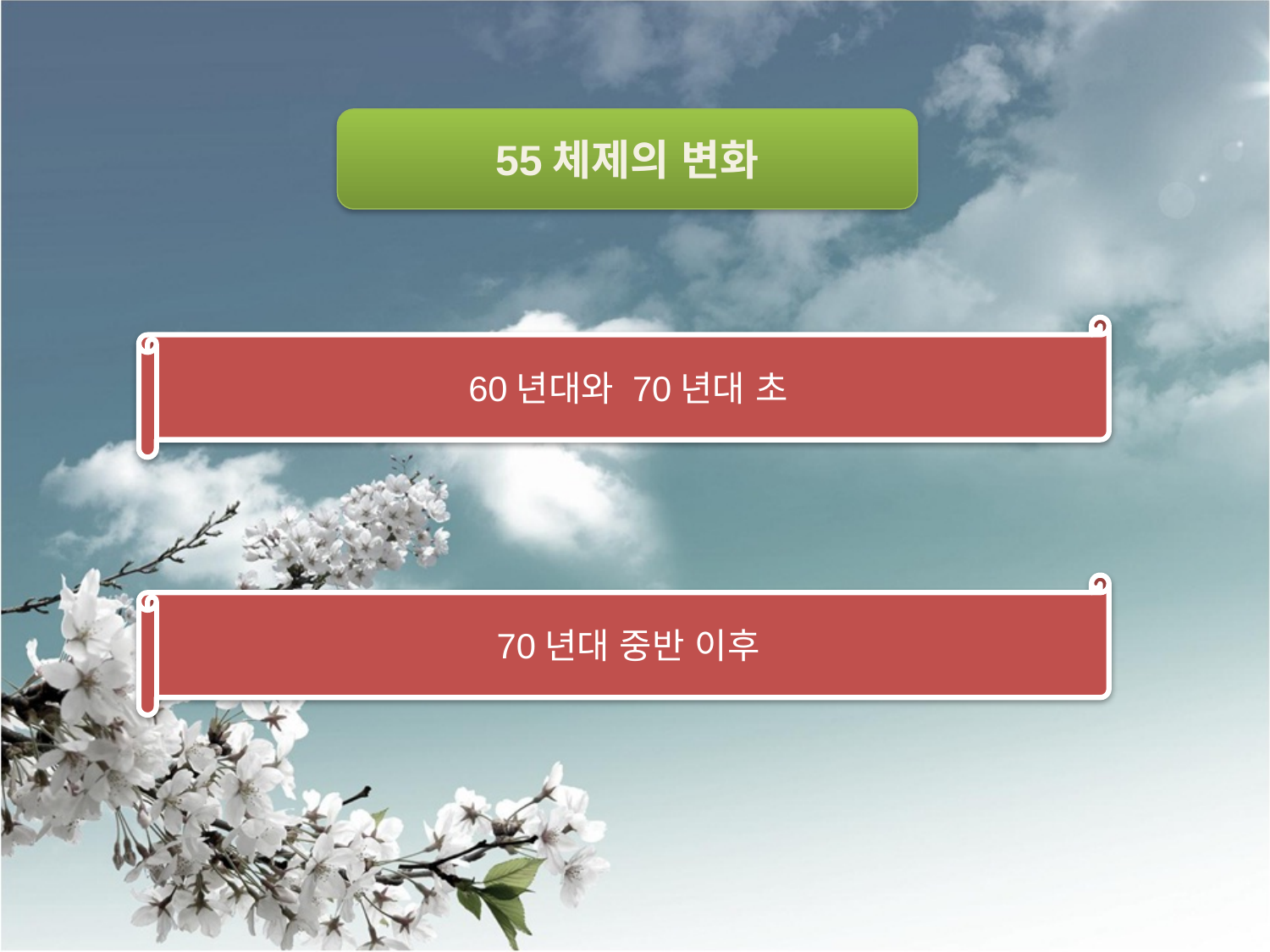

55체제의 변화
60년대와 70년대 초
70년대 중반 이후